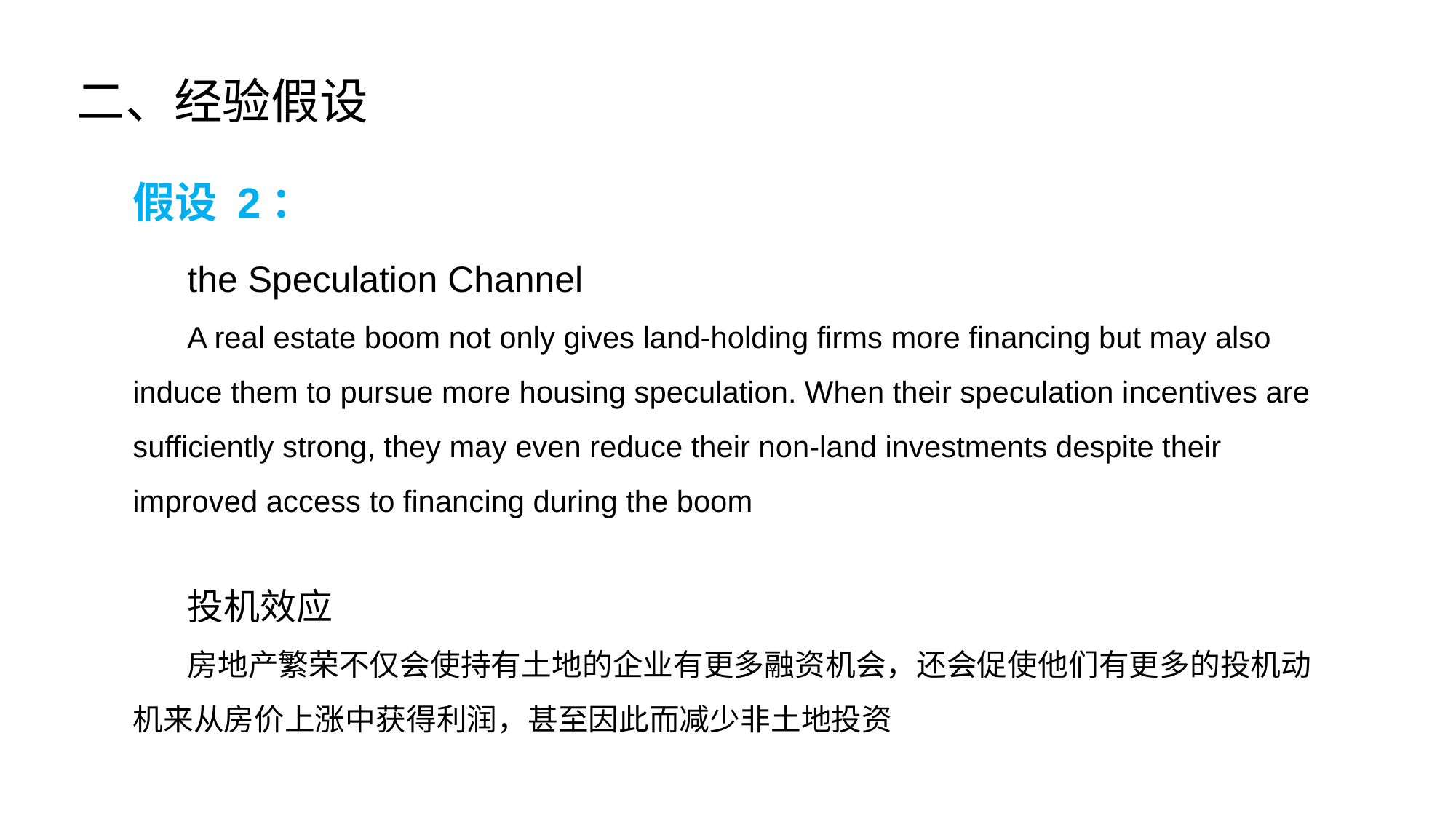

二、经验假设
假设 2：

the Speculation Channel
A real estate boom not only gives land-holding firms more financing but may also induce them to pursue more housing speculation. When their speculation incentives are sufficiently strong, they may even reduce their non-land investments despite their improved access to financing during the boom

投机效应
房地产繁荣不仅会使持有土地的企业有更多融资机会，还会促使他们有更多的投机动机来从房价上涨中获得利润，甚至因此而减少非土地投资